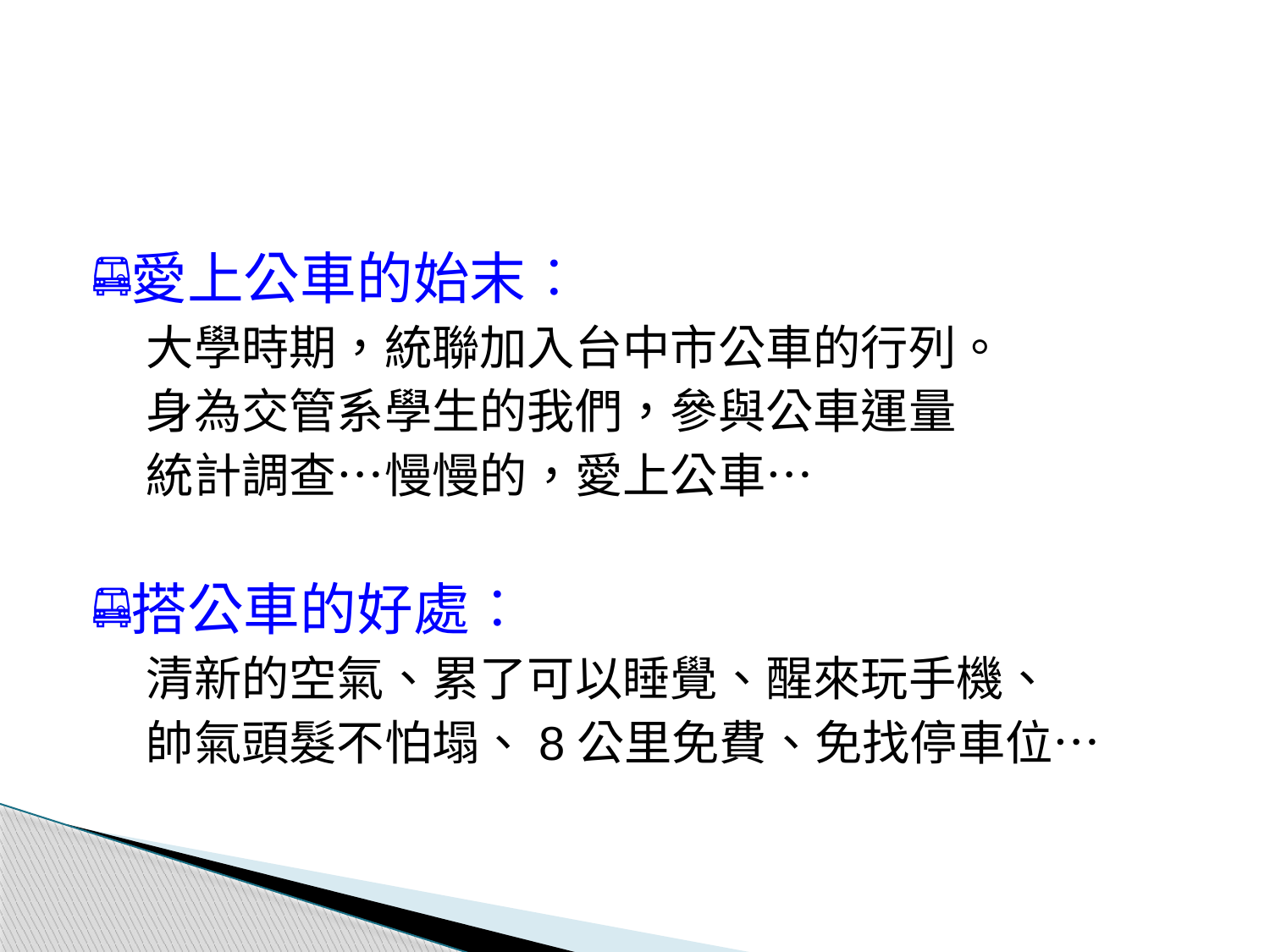

愛上公車的始末︰
    大學時期，統聯加入台中市公車的行列。
    身為交管系學生的我們，參與公車運量
    統計調查…慢慢的，愛上公車…

搭公車的好處︰
    清新的空氣、累了可以睡覺、醒來玩手機、
    帥氣頭髮不怕塌、8公里免費、免找停車位…